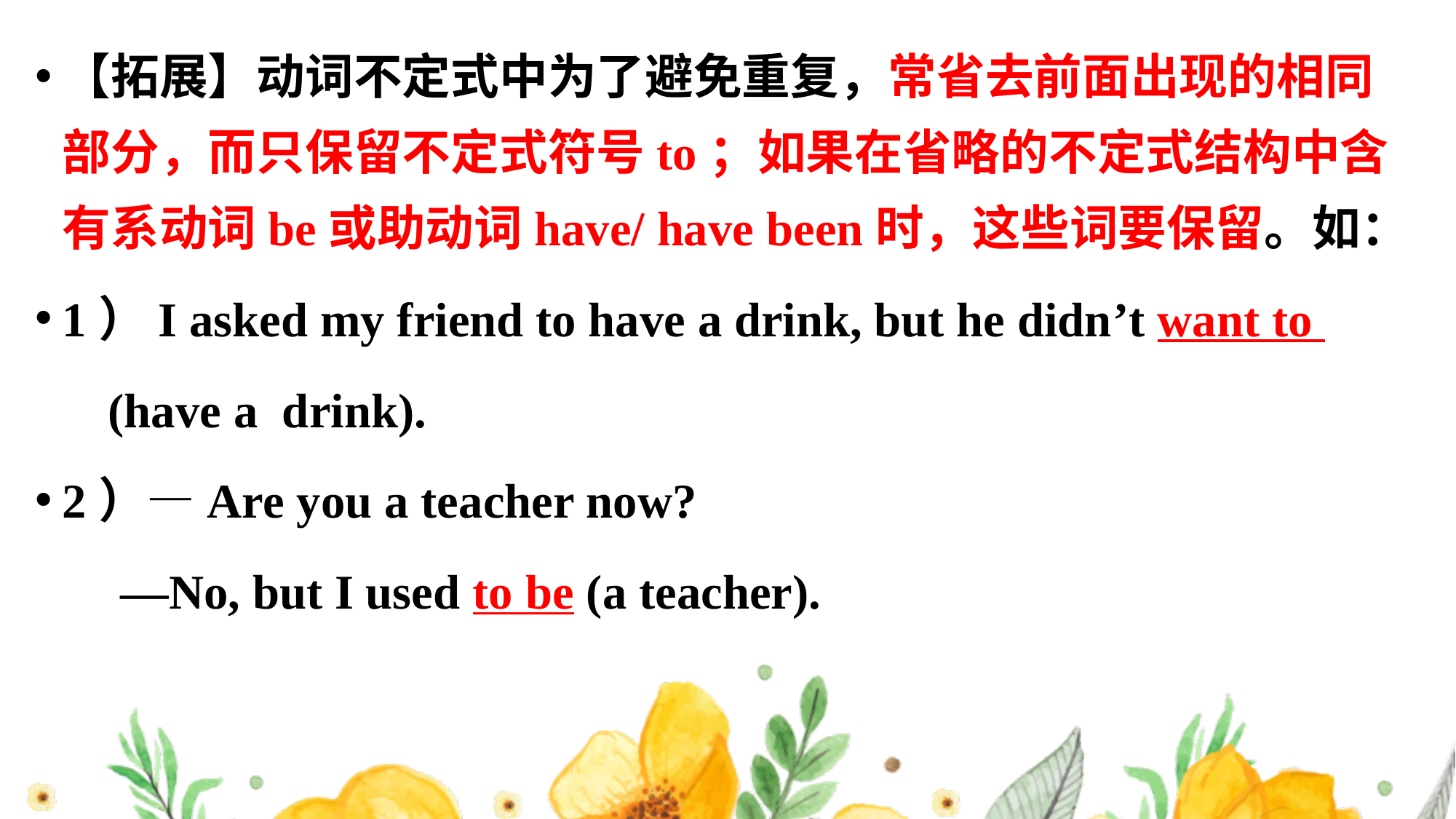

【拓展】动词不定式中为了避免重复，常省去前面出现的相同部分，而只保留不定式符号to；如果在省略的不定式结构中含有系动词be或助动词have/ have been时，这些词要保留。如：
1）I asked my friend to have a drink, but he didn’t want to
      (have a  drink).
2）—Are you a teacher now?
       —No, but I used to be (a teacher).